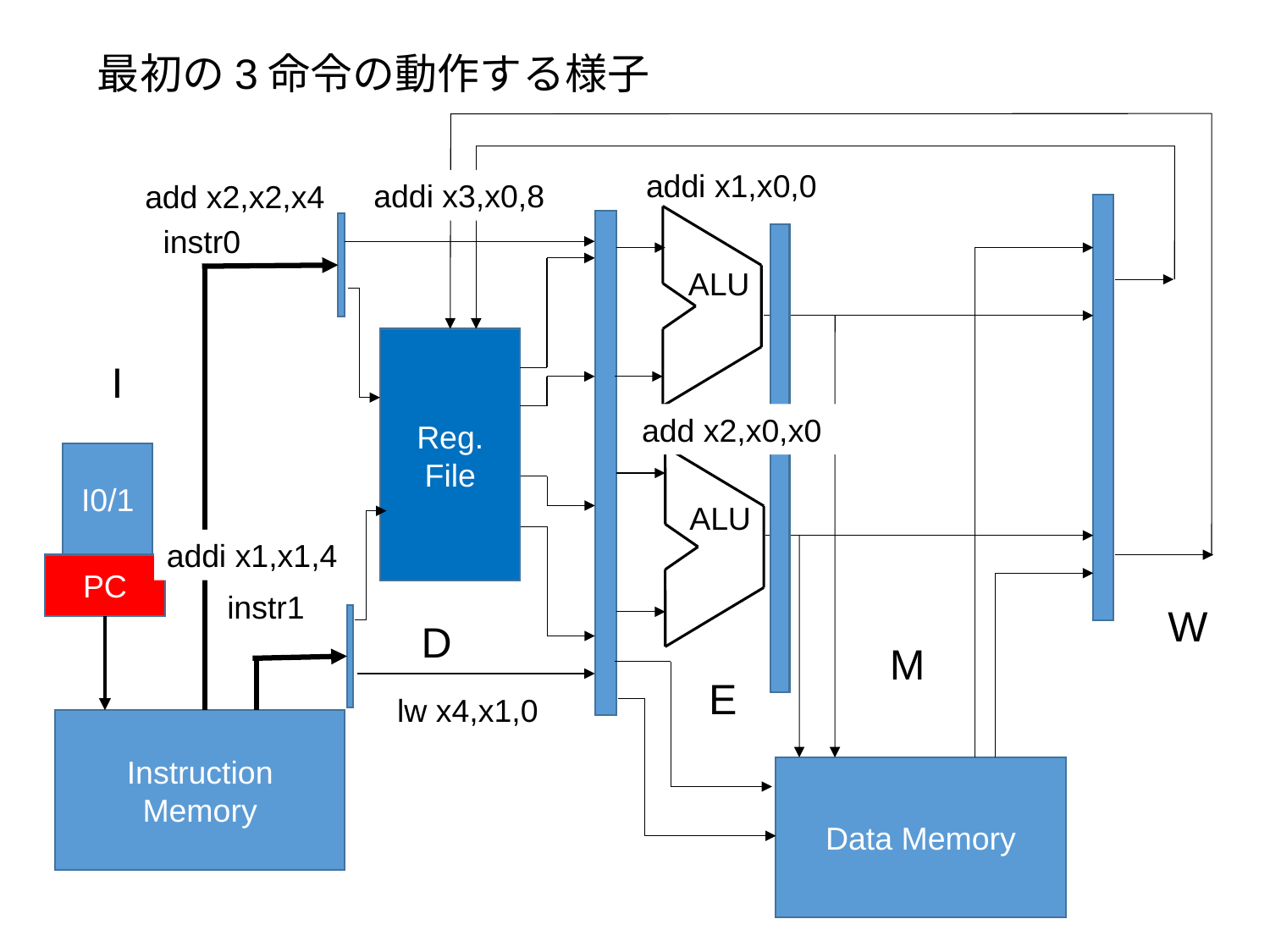

最初の3命令の動作する様子
addi x1,x0,0
addi x3,x0,8
add x2,x2,x4

instr0

ALU
Reg.
File
I
add x2,x0,x0
I0/1
ALU

addi x1,x1,4
PC
instr1

W

D
M
E
lw x4,x1,0
Instruction Memory
Data Memory